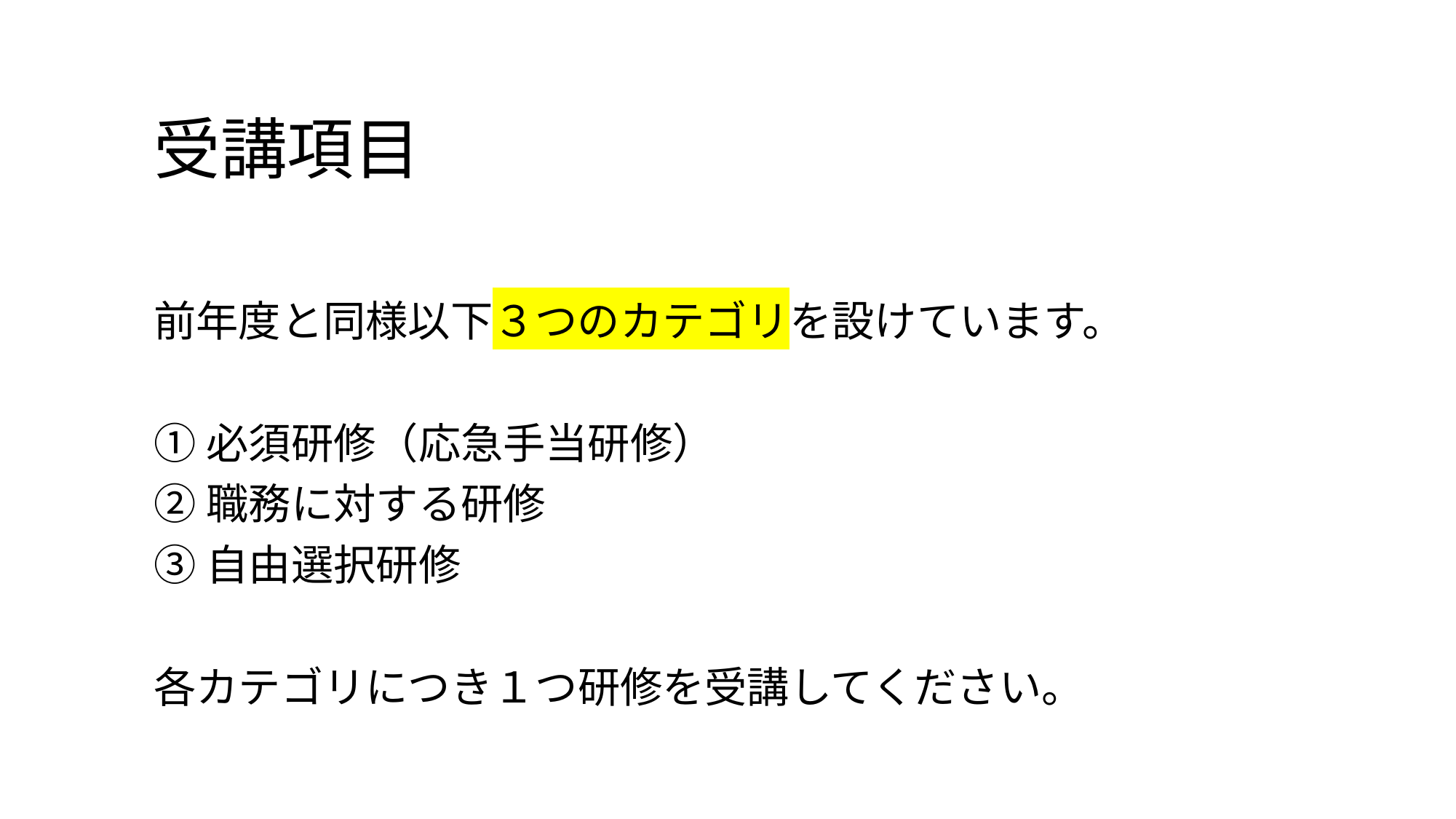

# 受講項目
前年度と同様以下３つのカテゴリを設けています。

①必須研修（応急手当研修）
②職務に対する研修
③自由選択研修

各カテゴリにつき１つ研修を受講してください。